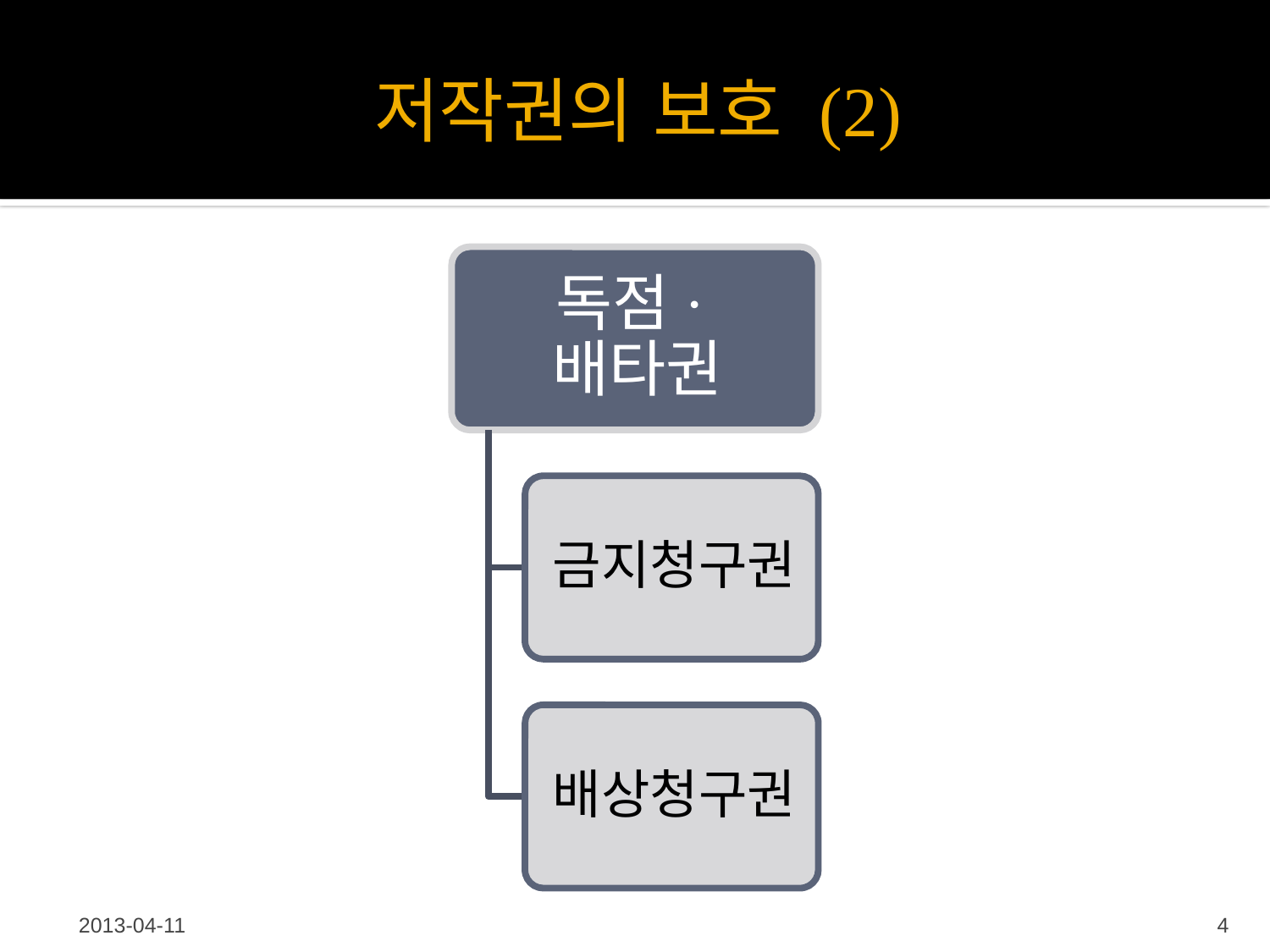

# 저작권의 보호 (2)
독점·배타권
금지청구권
배상청구권
2013-04-11
4